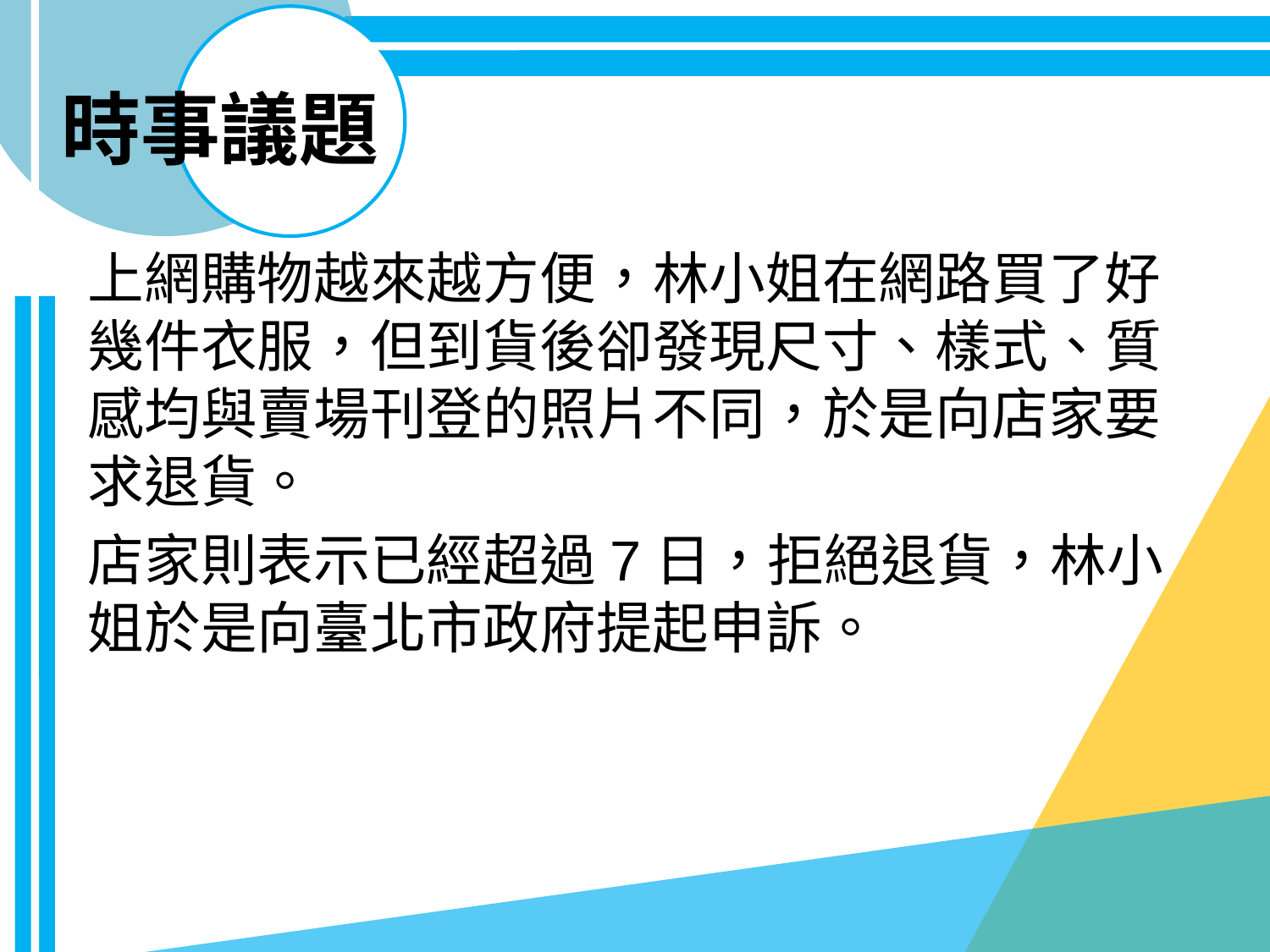

# 時事議題
上網購物越來越方便，林小姐在網路買了好幾件衣服，但到貨後卻發現尺寸、樣式、質感均與賣場刊登的照片不同，於是向店家要求退貨。
店家則表示已經超過7日，拒絕退貨，林小姐於是向臺北市政府提起申訴。